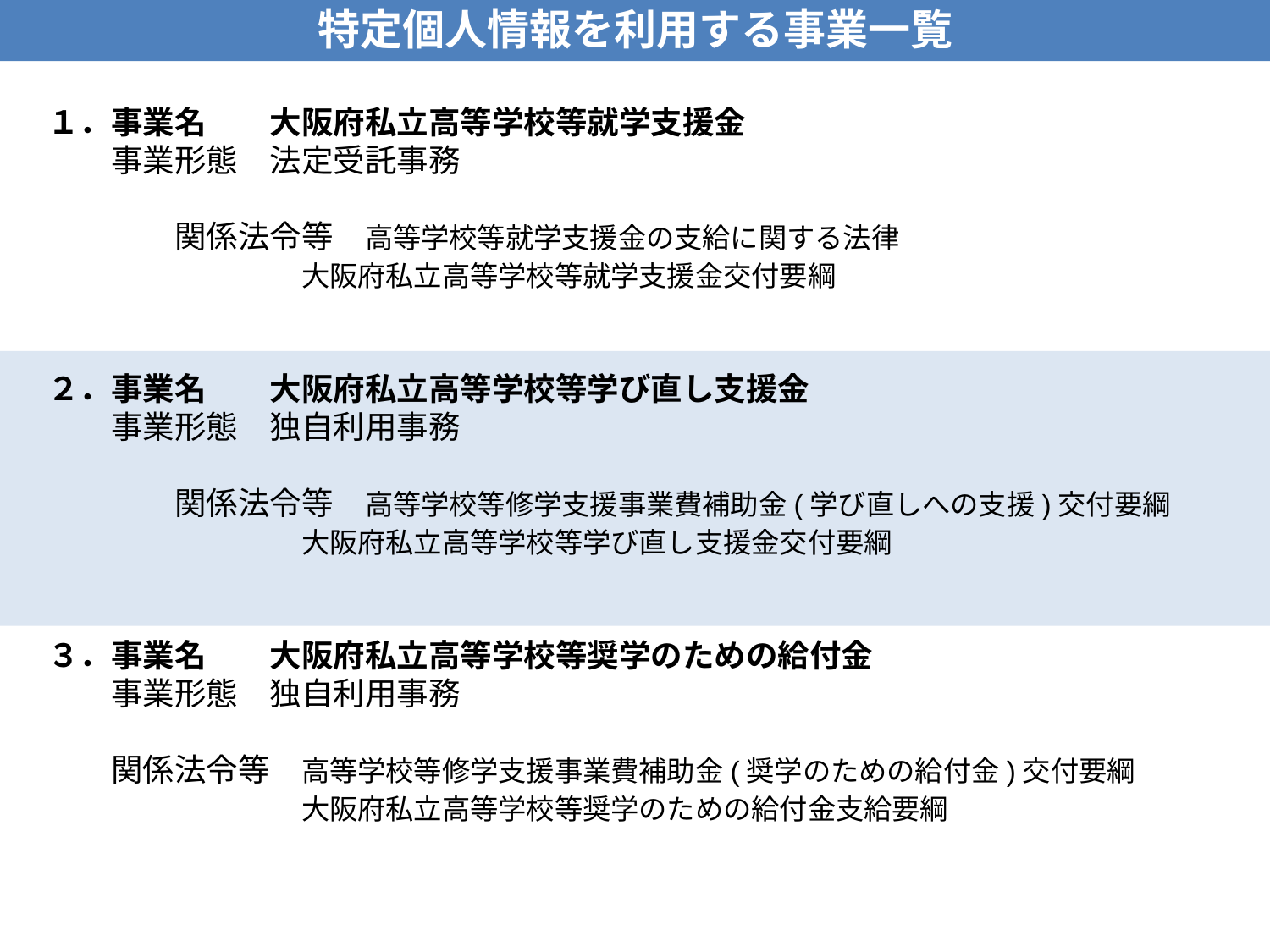

# 特定個人情報を利用する事業一覧
１．事業名　　大阪府私立高等学校等就学支援金
　　事業形態　法定受託事務

　　　　関係法令等　高等学校等就学支援金の支給に関する法律
　　　　　　　　大阪府私立高等学校等就学支援金交付要綱

２．事業名　　大阪府私立高等学校等学び直し支援金
　　事業形態　独自利用事務

　　　　関係法令等　高等学校等修学支援事業費補助金(学び直しへの支援)交付要綱
　　　　　　　　大阪府私立高等学校等学び直し支援金交付要綱

３．事業名　　大阪府私立高等学校等奨学のための給付金
　　事業形態　独自利用事務

　　関係法令等　高等学校等修学支援事業費補助金(奨学のための給付金)交付要綱
　　　　　　　　大阪府私立高等学校等奨学のための給付金支給要綱